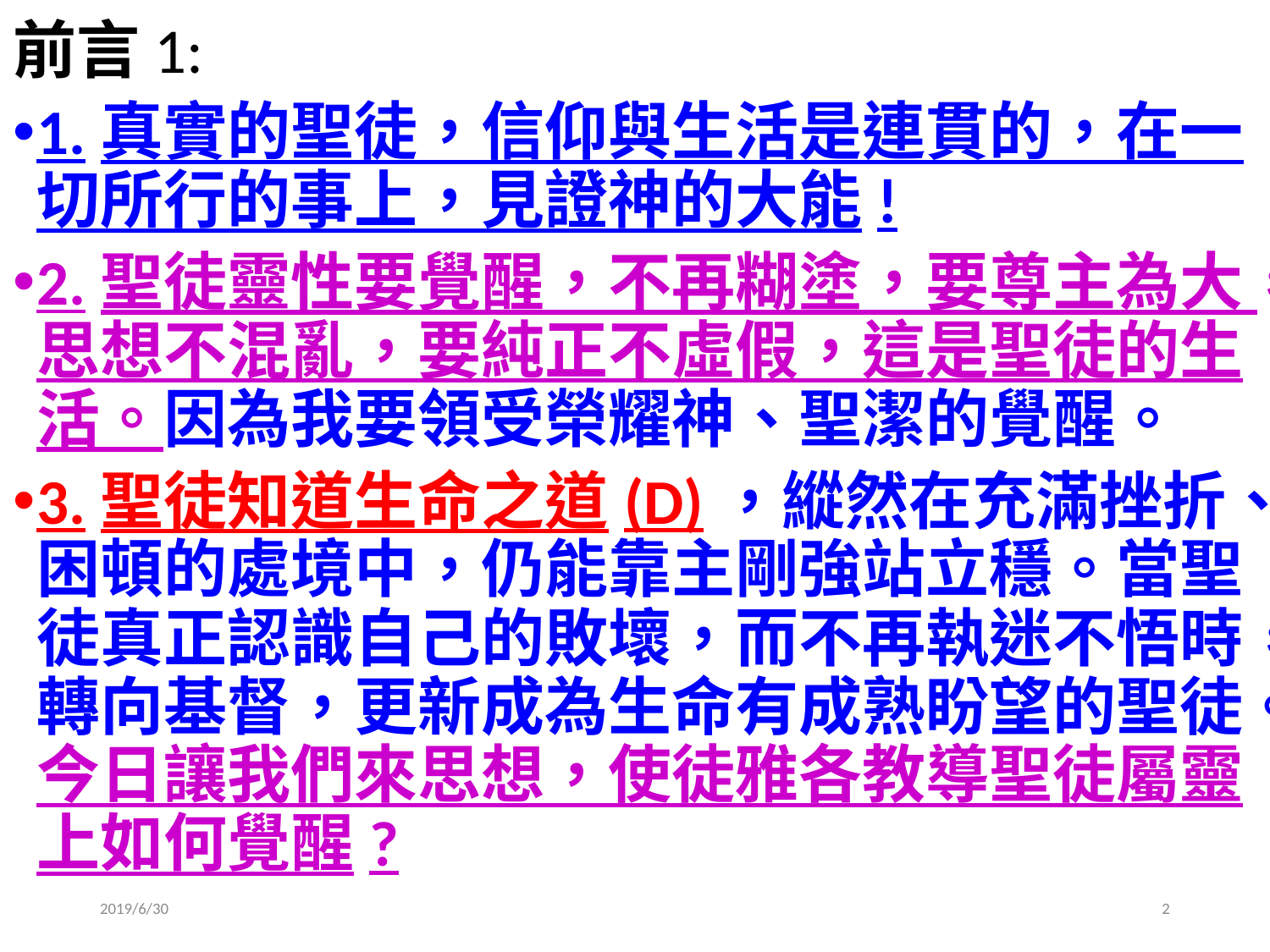

# 前言1:
1.真實的聖徒，信仰與生活是連貫的，在一切所行的事上，見證神的大能!
2.聖徒靈性要覺醒，不再糊塗，要尊主為大，思想不混亂，要純正不虛假，這是聖徒的生活。因為我要領受榮耀神、聖潔的覺醒。
3.聖徒知道生命之道(D)，縱然在充滿挫折、困頓的處境中，仍能靠主剛強站立穩。當聖徒真正認識自己的敗壞，而不再執迷不悟時，轉向基督，更新成為生命有成熟盼望的聖徒。今日讓我們來思想，使徒雅各教導聖徒屬靈上如何覺醒?

2019/6/30
2